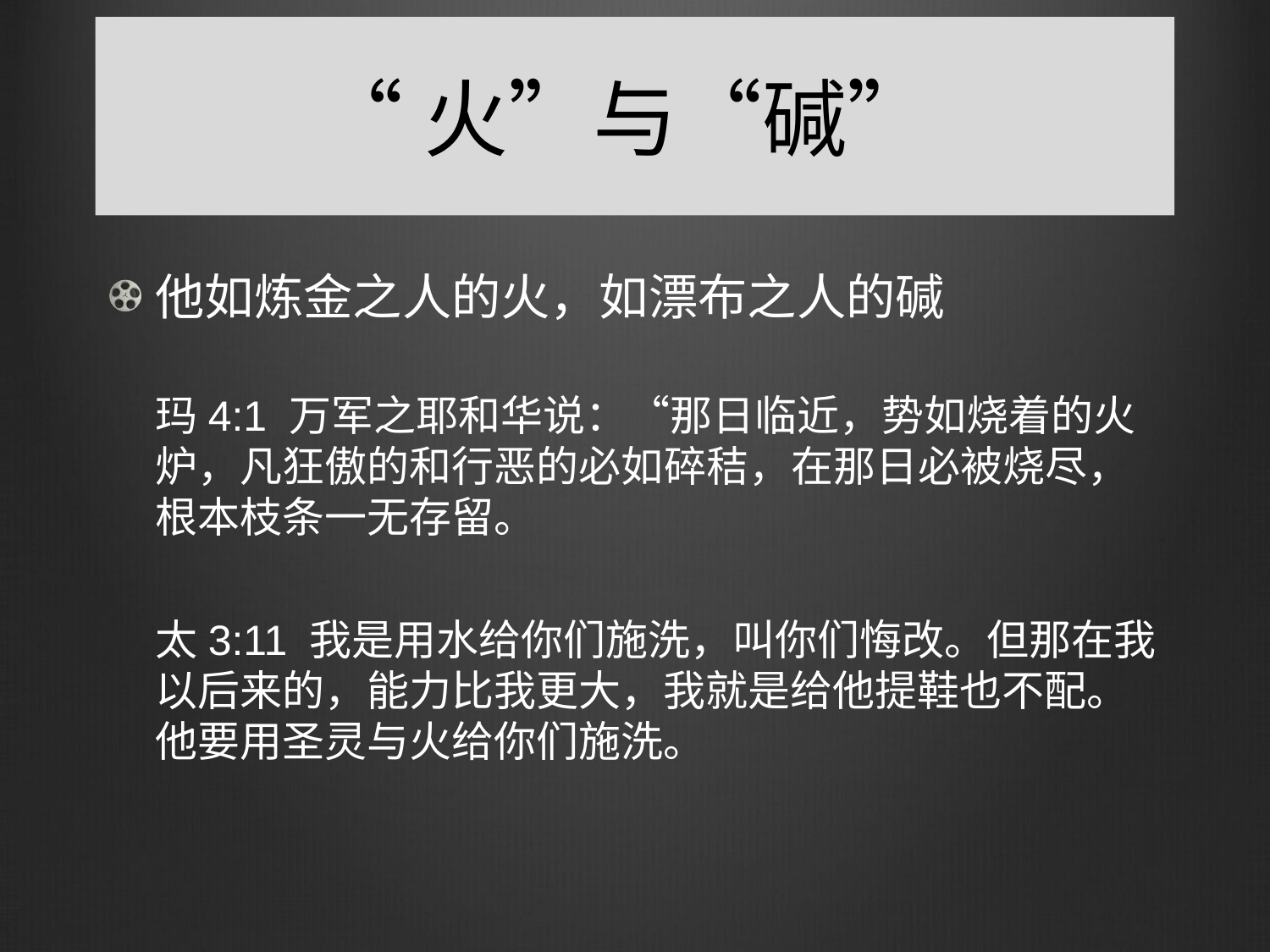

# “火”与“碱”
他如炼金之人的火，如漂布之人的碱

玛4:1 万军之耶和华说：“那日临近，势如烧着的火炉，凡狂傲的和行恶的必如碎秸，在那日必被烧尽，根本枝条一无存留。

太3:11 我是用水给你们施洗，叫你们悔改。但那在我以后来的，能力比我更大，我就是给他提鞋也不配。他要用圣灵与火给你们施洗。